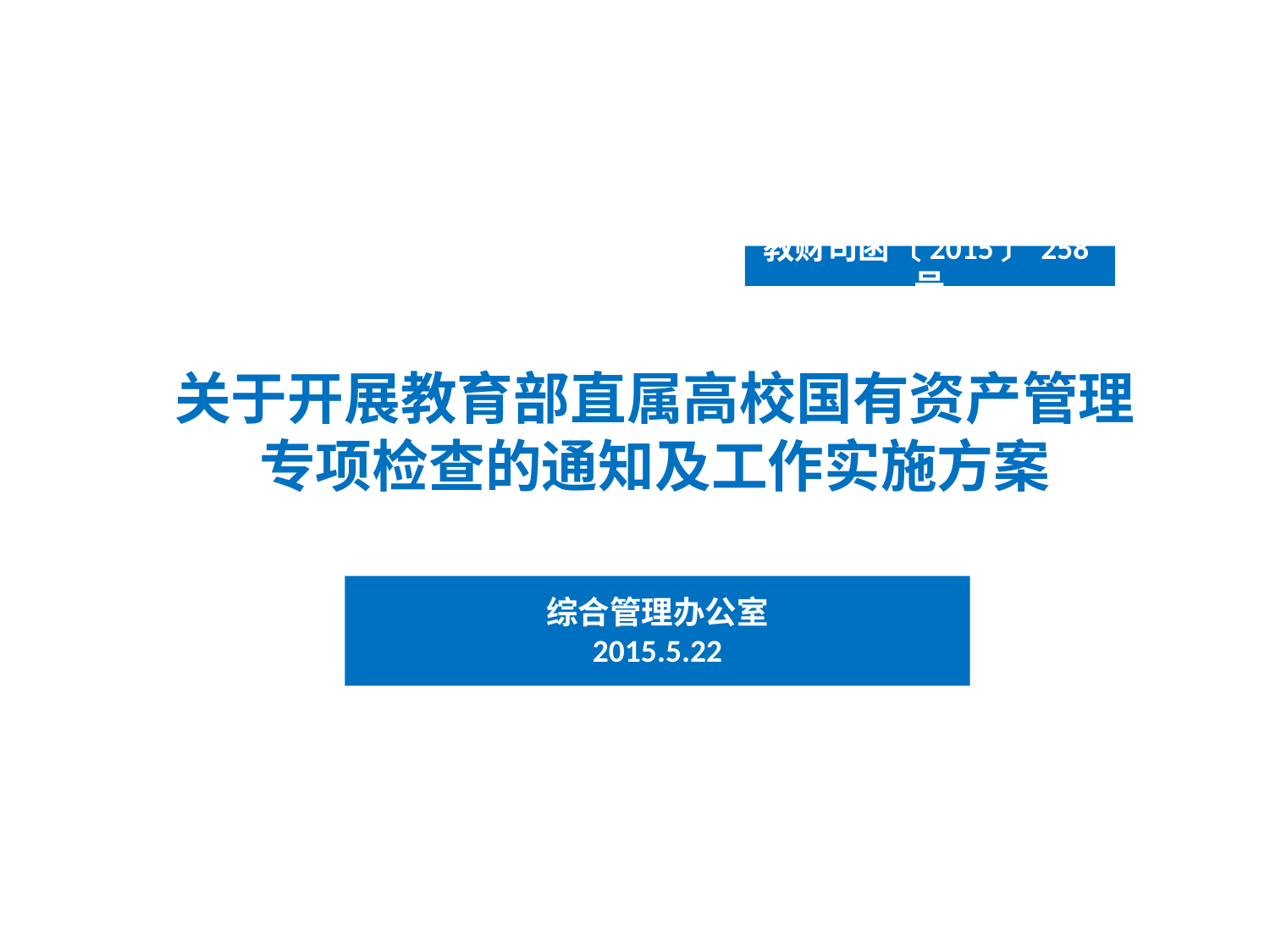

教财司函〔2015〕258号
点击添加文本
关于开展教育部直属高校国有资产管理专项检查的通知及工作实施方案

点击添加文本
综合管理办公室
2015.5.22
点击添加文本
点击添加文本